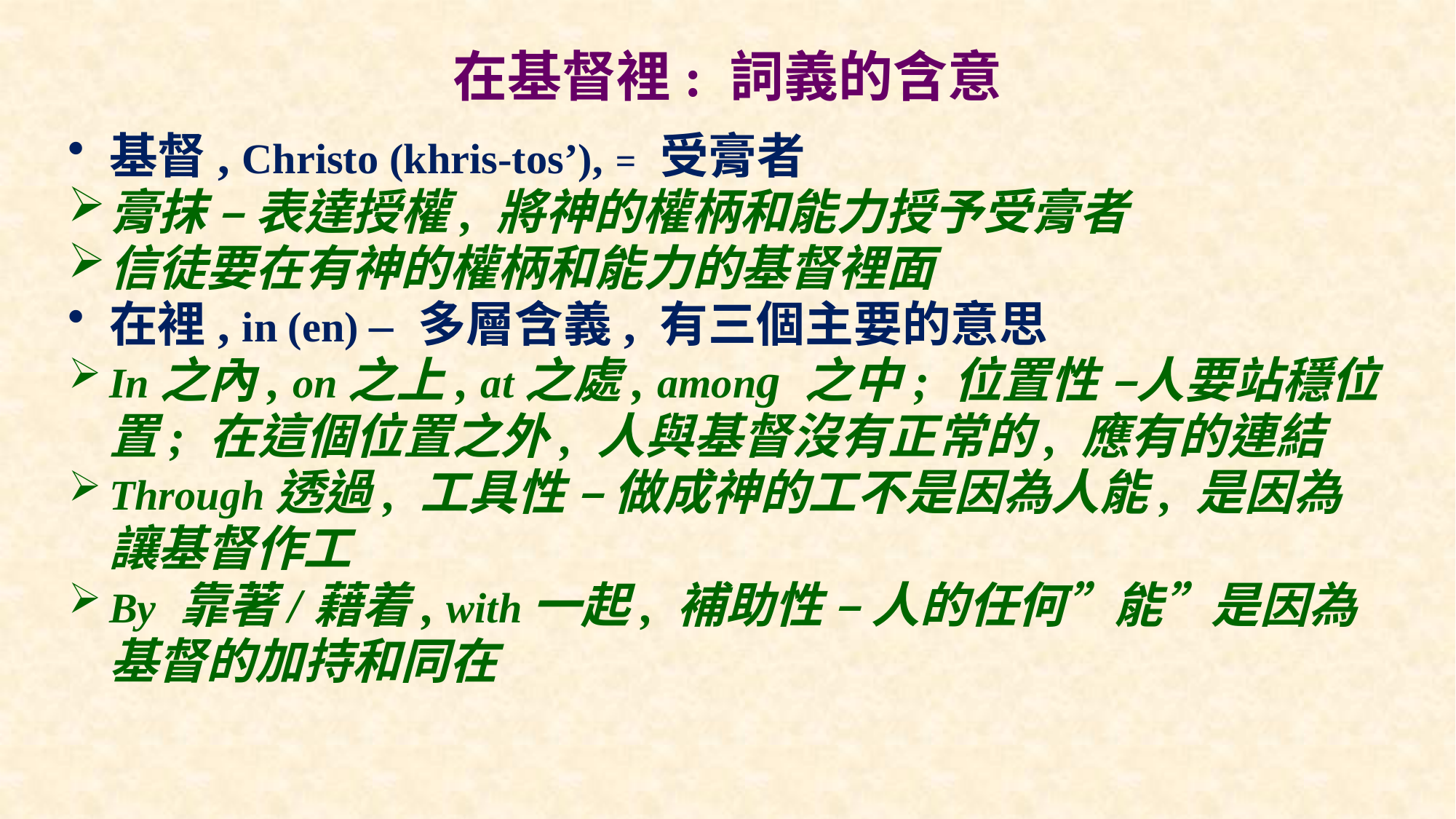

# 在基督裡: 詞義的含意
基督, Christo (khris-tos’), = 受膏者
膏抹 – 表達授權, 將神的權柄和能力授予受膏者
信徒要在有神的權柄和能力的基督裡面
在裡, in (en) – 多層含義, 有三個主要的意思
In之內, on之上, at之處, among 之中; 位置性 –人要站穩位置; 在這個位置之外, 人與基督沒有正常的, 應有的連結
Through透過, 工具性 – 做成神的工不是因為人能, 是因為讓基督作工
By 靠著/藉着, with一起, 補助性 – 人的任何”能”是因為基督的加持和同在